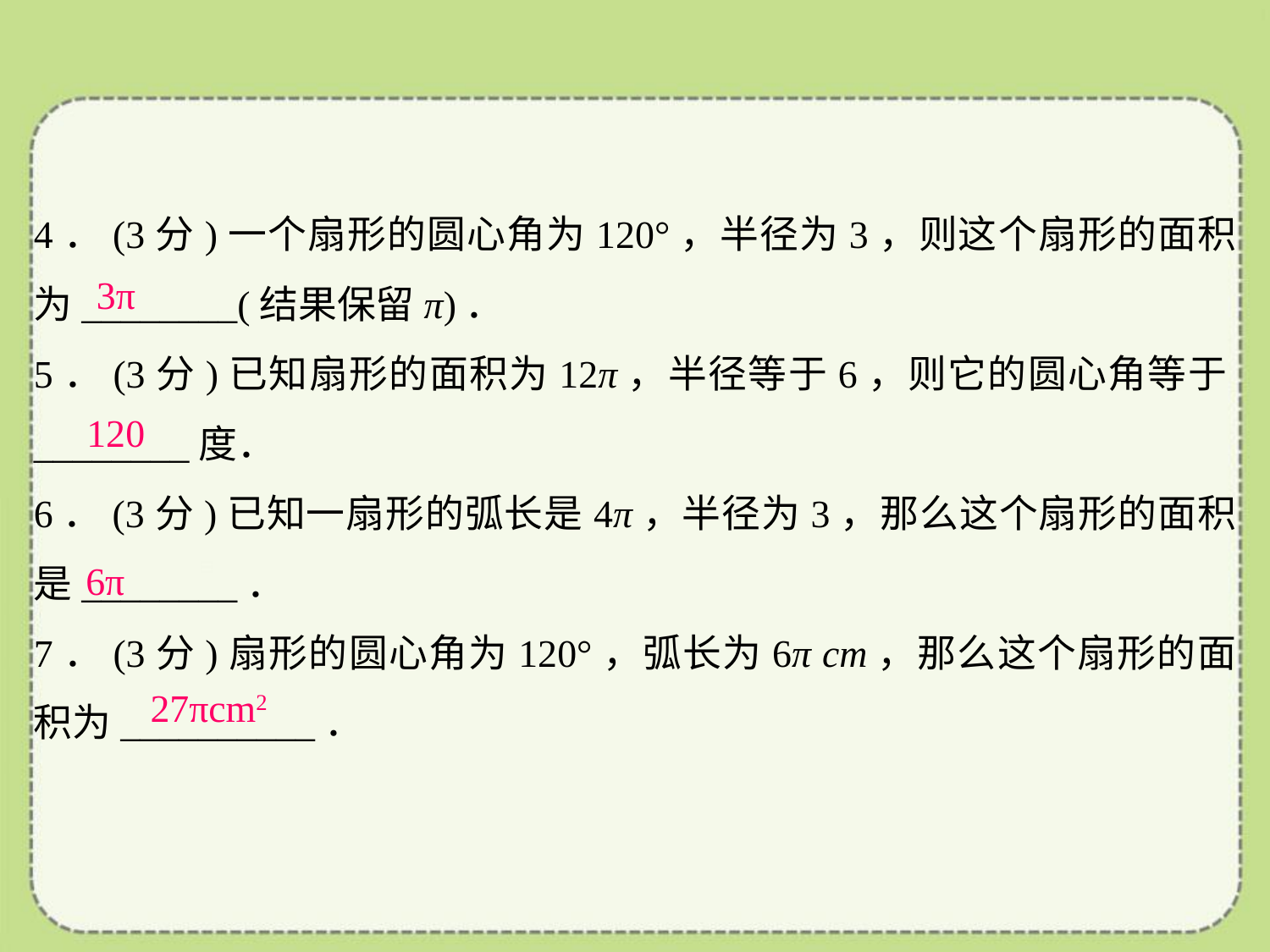

4．(3分)一个扇形的圆心角为120°，半径为3，则这个扇形的面积为________(结果保留π)．
5．(3分)已知扇形的面积为12π，半径等于6，则它的圆心角等于________度．
6．(3分)已知一扇形的弧长是4π，半径为3，那么这个扇形的面积是________．
7．(3分)扇形的圆心角为120°，弧长为6π cm，那么这个扇形的面积为__________．
3π
120
6π
27πcm2